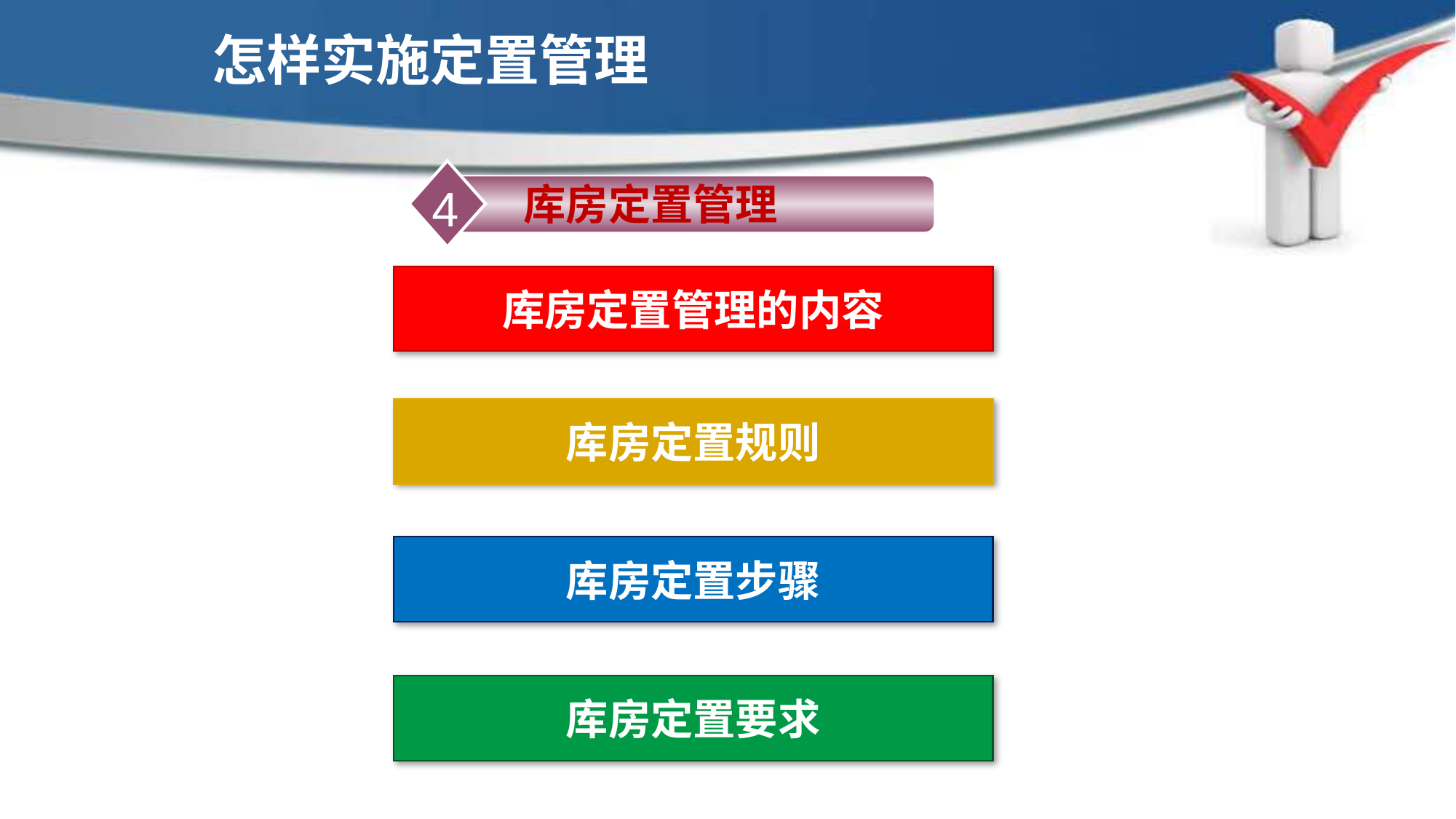

怎样实施定置管理

库房定置管理
4

库房定置管理的内容
库房定置规则
库房定置步骤
现场6S定置管理
库房定置要求